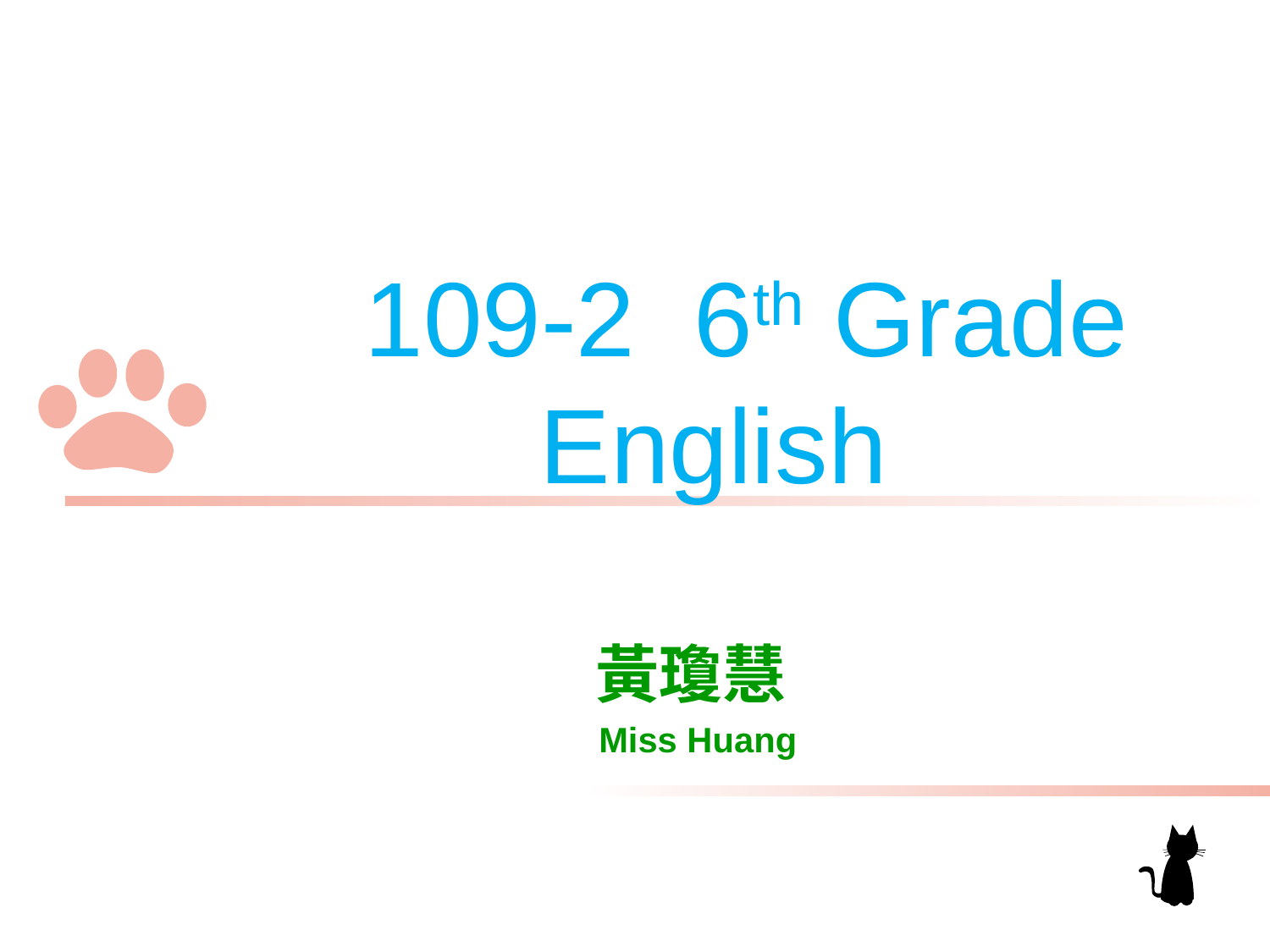

# 109-2  6th Grade English
黃瓊慧
Miss Huang